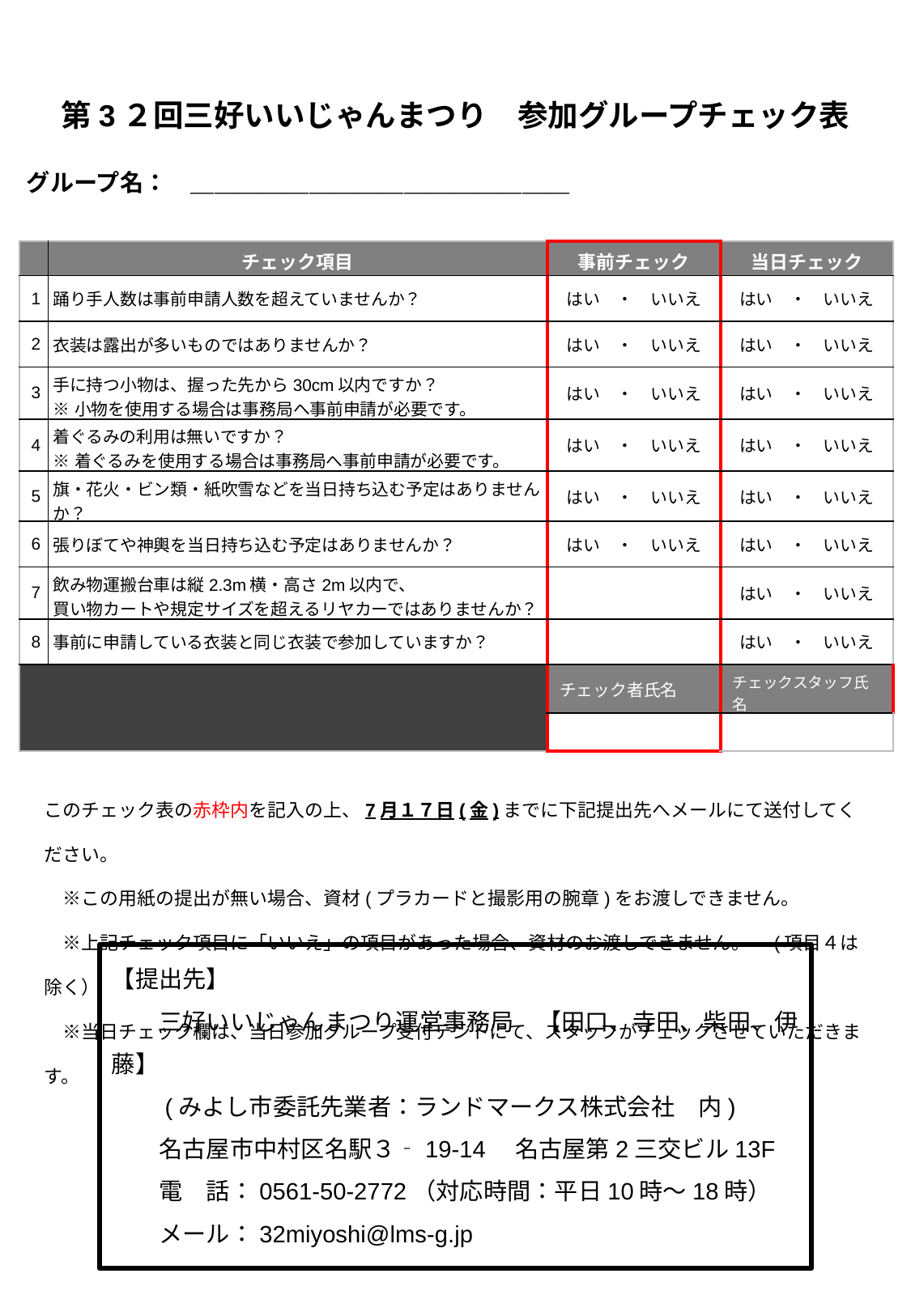

第3２回三好いいじゃんまつり　参加グループチェック表
グループ名：　＿＿＿＿＿＿＿＿＿＿＿＿＿＿＿＿
|  | チェック項目 | 事前チェック | 当日チェック |
| --- | --- | --- | --- |
| 1 | 踊り手人数は事前申請人数を超えていませんか？ | はい　・　いいえ | はい　・　いいえ |
| 2 | 衣装は露出が多いものではありませんか？ | はい　・　いいえ | はい　・　いいえ |
| 3 | 手に持つ小物は、握った先から30cm以内ですか？ ※小物を使用する場合は事務局へ事前申請が必要です。 | はい　・　いいえ | はい　・　いいえ |
| 4 | 着ぐるみの利用は無いですか？ ※着ぐるみを使用する場合は事務局へ事前申請が必要です。 | はい　・　いいえ | はい　・　いいえ |
| 5 | 旗・花火・ビン類・紙吹雪などを当日持ち込む予定はありませんか？ | はい　・　いいえ | はい　・　いいえ |
| 6 | 張りぼてや神輿を当日持ち込む予定はありませんか？ | はい　・　いいえ | はい　・　いいえ |
| 7 | 飲み物運搬台車は縦2.3m横・高さ2m以内で、 買い物カートや規定サイズを超えるリヤカーではありませんか？ |  | はい　・　いいえ |
| 8 | 事前に申請している衣装と同じ衣装で参加していますか？ |  | はい　・　いいえ |
|  |  | チェック者氏名 | チェックスタッフ氏名 |
|  |  |  |  |
このチェック表の赤枠内を記入の上、7月１７日(金)までに下記提出先へメールにて送付してください。
　※この用紙の提出が無い場合、資材(プラカードと撮影用の腕章)をお渡しできません。
　※上記チェック項目に「いいえ」の項目があった場合、資材のお渡しできません。　(項目４は除く）
　※当日チェック欄は、当日参加グループ受付テントにて、スタッフがチェックさせていただきます。
【提出先】
　　三好いいじゃんまつり運営事務局　【田口、寺田、柴田、伊藤】
　　(みよし市委託先業者：ランドマークス株式会社　内)
　　名古屋市中村区名駅３‐19‐14　名古屋第2三交ビル13F
　　電　話：0561-50-2772（対応時間：平日10時～18時）
　　メール：32miyoshi@lms-g.jp